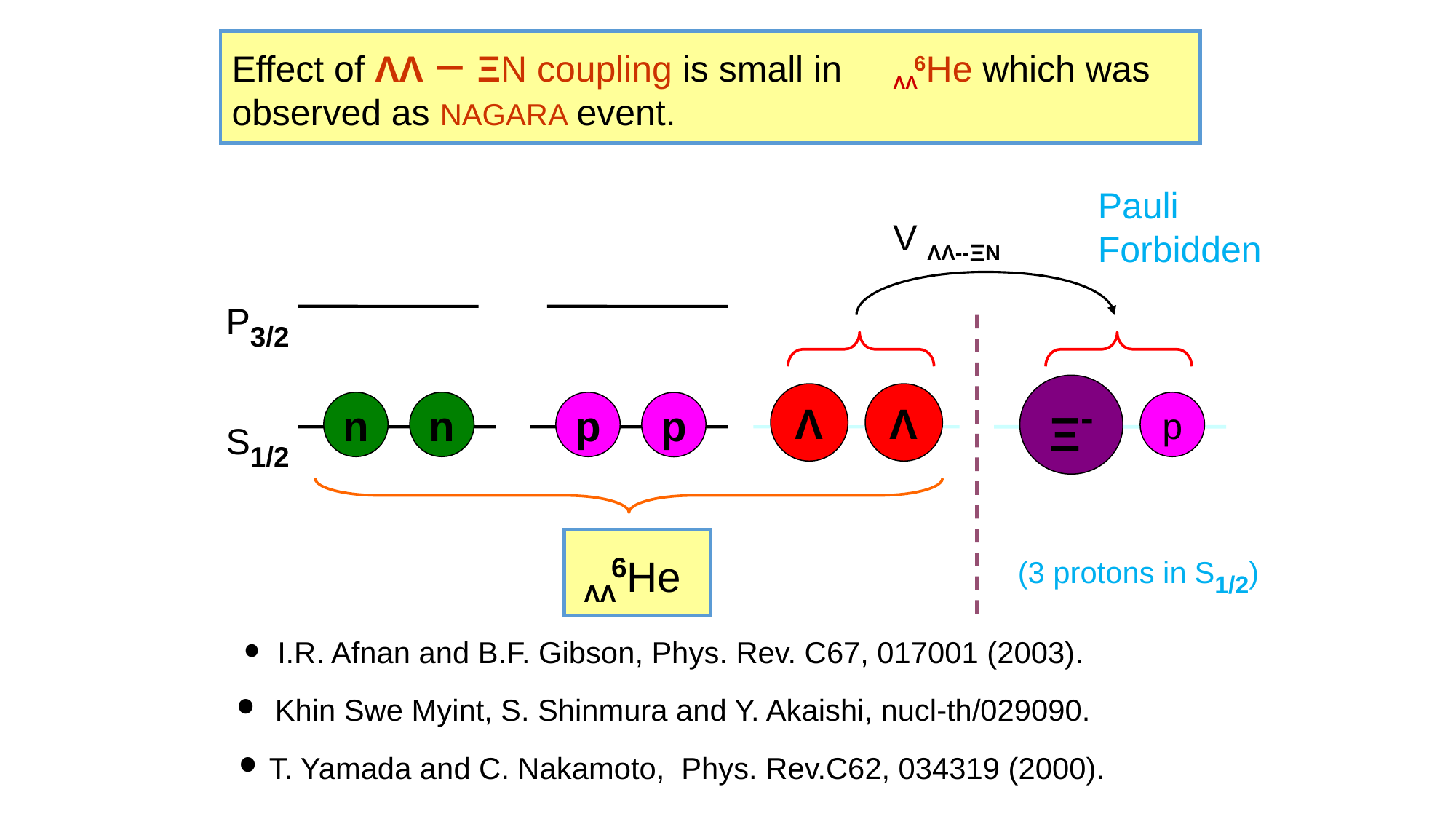

Effect of ΛΛ－ΞN coupling is small in 　 6He which was
observed as NAGARA event.
ΛΛ
Pauli
Forbidden

V ΛΛ--ΞN

P3/2

Ξ-
Λ
Λ
n
n
p
p
p
S1/2

(3 protons in S1/2)
6He
ΛΛ
　・ I.R. Afnan and B.F. Gibson, Phys. Rev. C67, 017001 (2003).
 ・ Khin Swe Myint, S. Shinmura and Y. Akaishi, nucl-th/029090.
  ・T. Yamada and C. Nakamoto,  Phys. Rev.C62, 034319 (2000).